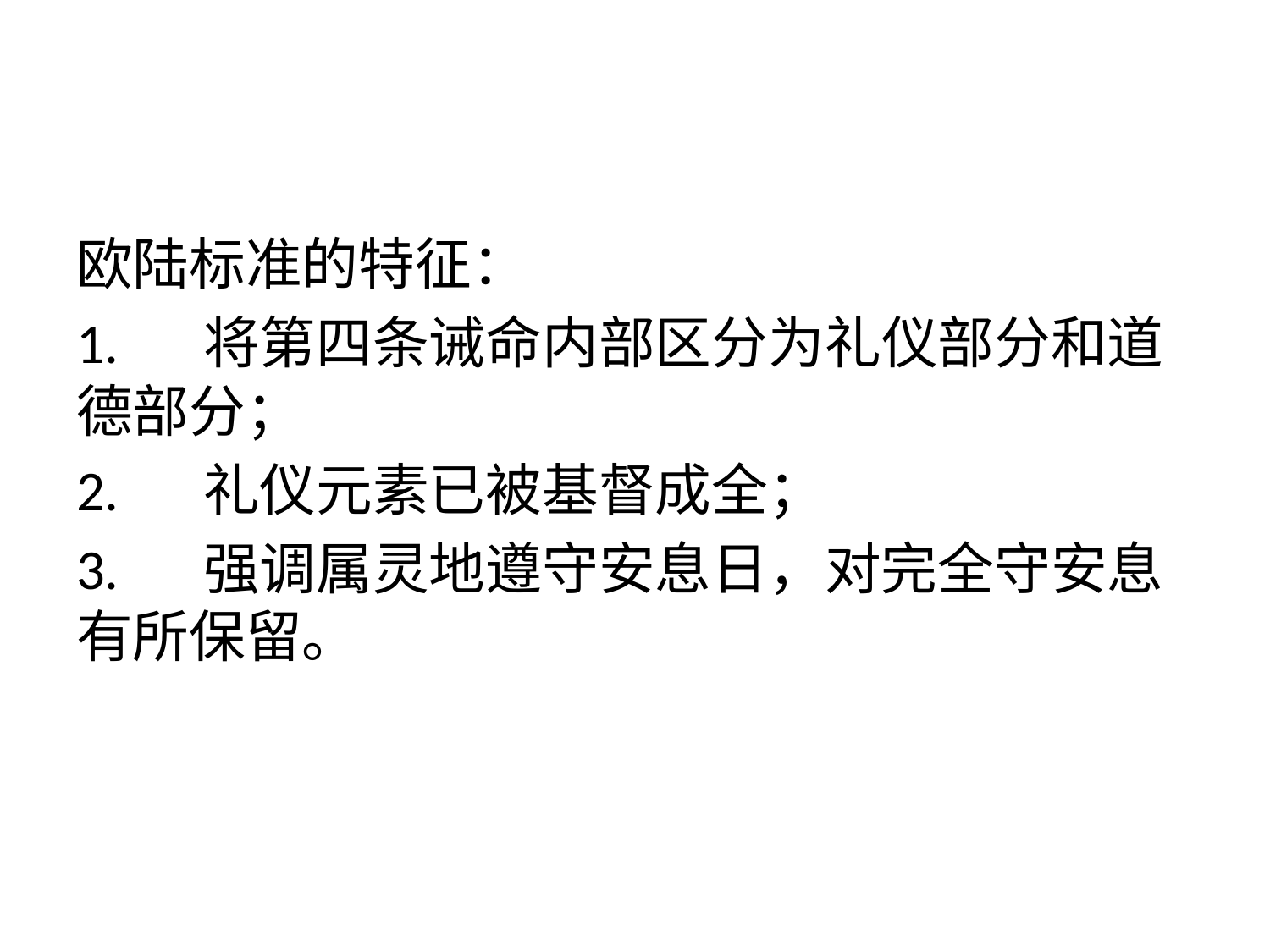

#
欧陆标准的特征：
1.	将第四条诫命内部区分为礼仪部分和道德部分；
2.	礼仪元素已被基督成全；
3.	强调属灵地遵守安息日，对完全守安息有所保留。